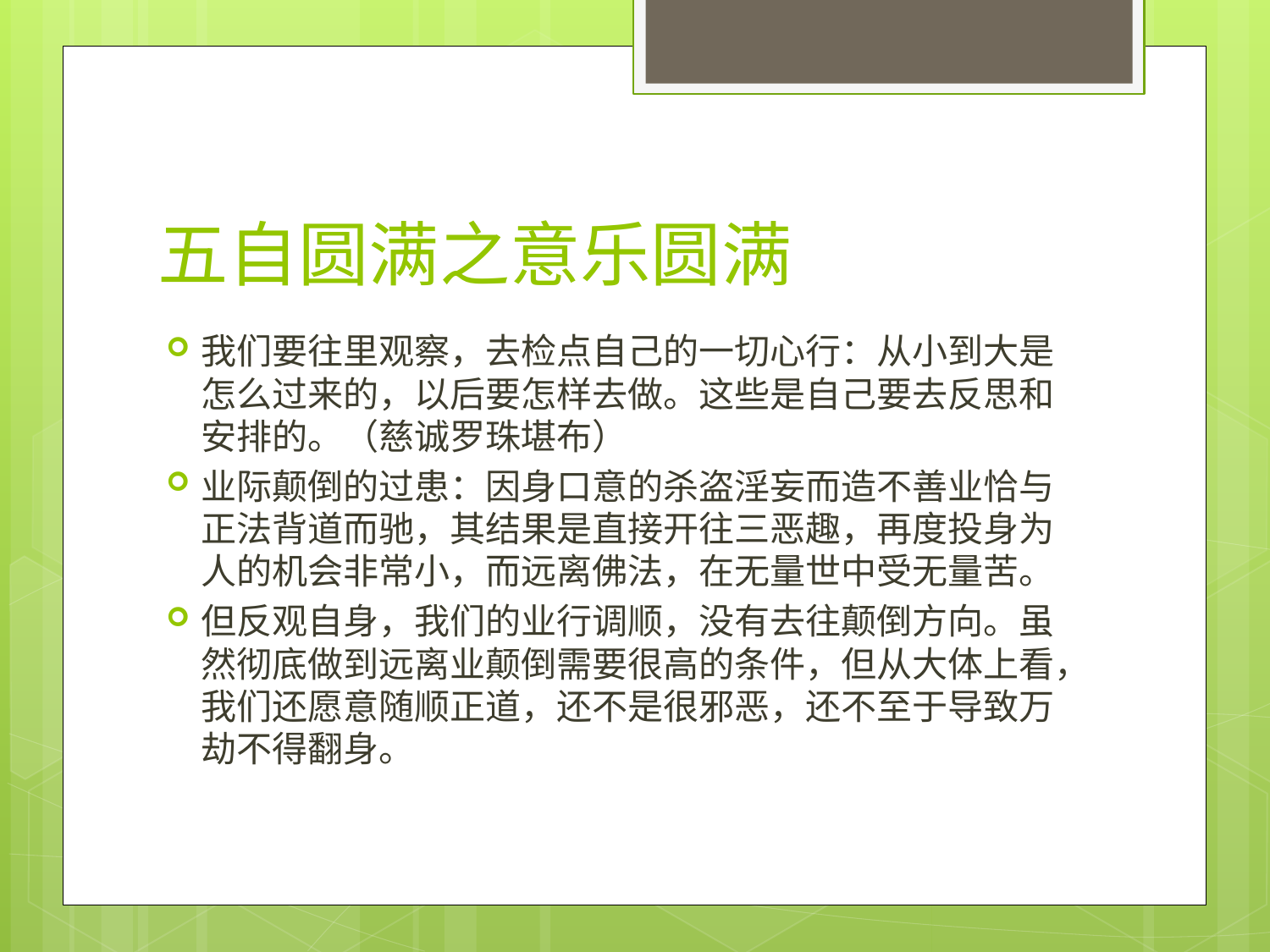

# 五自圆满之意乐圆满
我们要往里观察，去检点自己的一切心行：从小到大是怎么过来的，以后要怎样去做。这些是自己要去反思和安排的。（慈诚罗珠堪布）
业际颠倒的过患：因身口意的杀盗淫妄而造不善业恰与正法背道而驰，其结果是直接开往三恶趣，再度投身为人的机会非常小，而远离佛法，在无量世中受无量苦。
但反观自身，我们的业行调顺，没有去往颠倒方向。虽然彻底做到远离业颠倒需要很高的条件，但从大体上看，我们还愿意随顺正道，还不是很邪恶，还不至于导致万劫不得翻身。